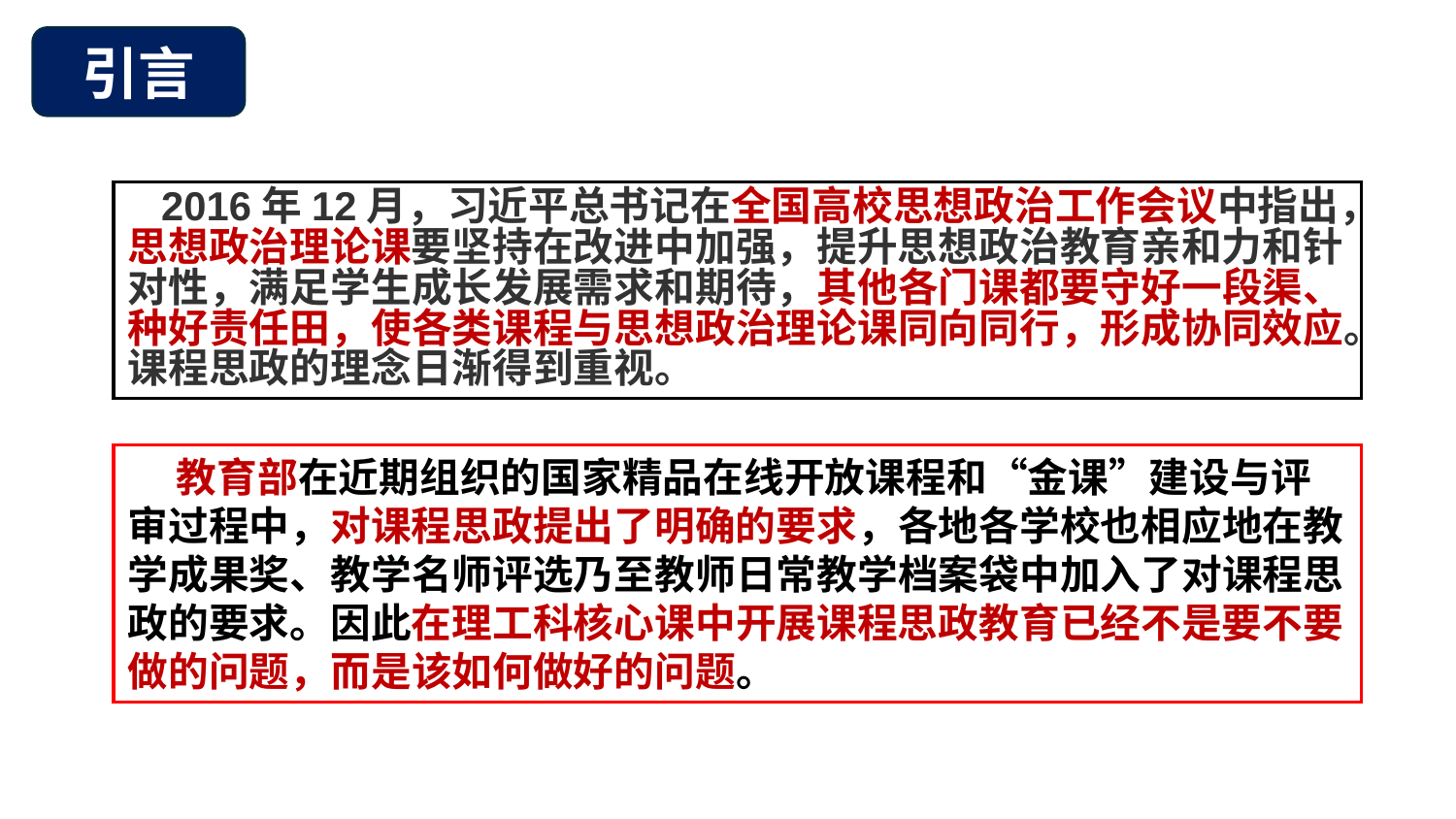

引言
   2016年12月，习近平总书记在全国高校思想政治工作会议中指出，思想政治理论课要坚持在改进中加强，提升思想政治教育亲和力和针对性，满足学生成长发展需求和期待，其他各门课都要守好一段渠、种好责任田，使各类课程与思想政治理论课同向同行，形成协同效应。课程思政的理念日渐得到重视。
教育部在近期组织的国家精品在线开放课程和“金课”建设与评审过程中，对课程思政提出了明确的要求，各地各学校也相应地在教学成果奖、教学名师评选乃至教师日常教学档案袋中加入了对课程思政的要求。因此在理工科核心课中开展课程思政教育已经不是要不要做的问题，而是该如何做好的问题。